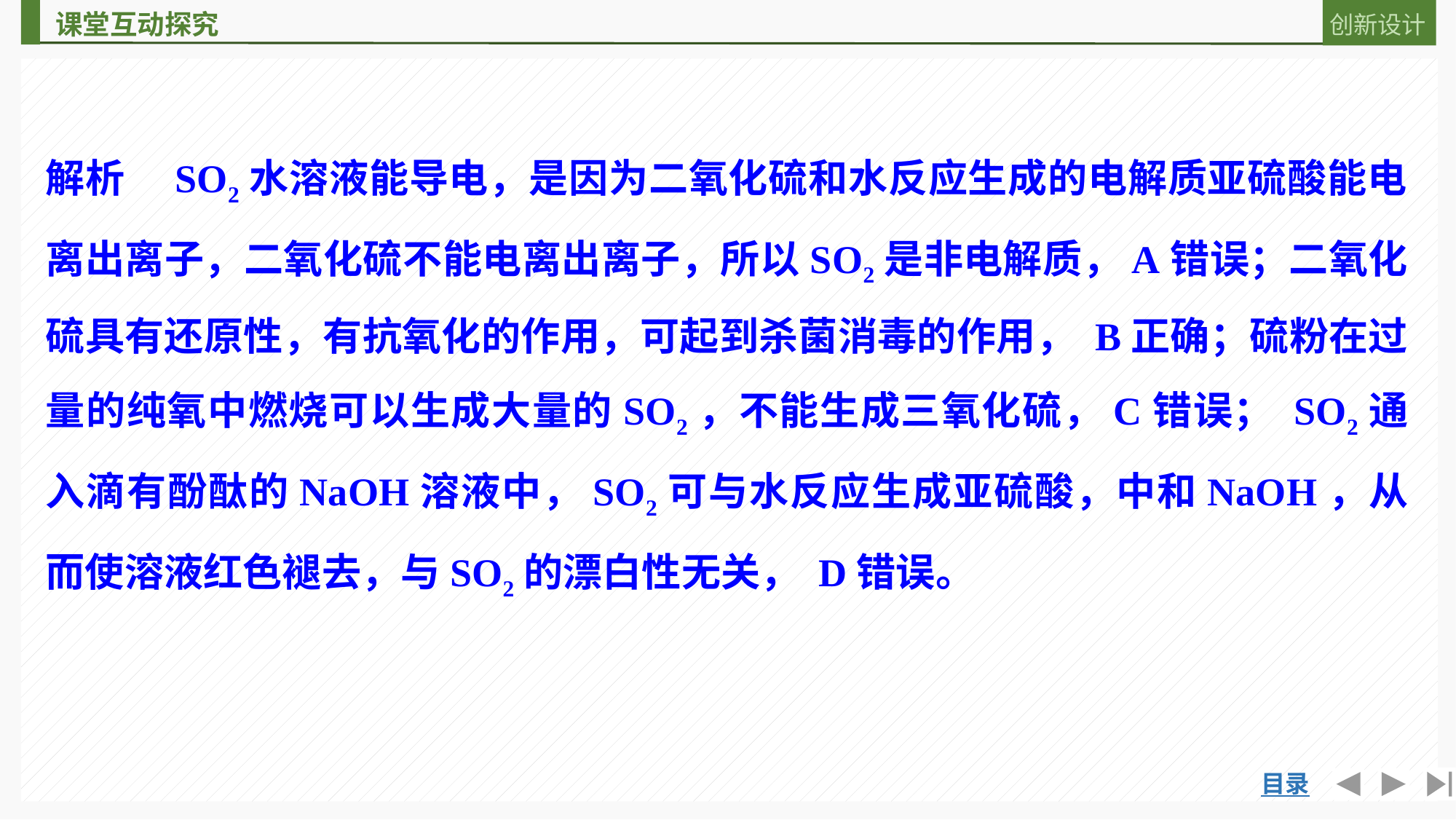

解析　SO2水溶液能导电，是因为二氧化硫和水反应生成的电解质亚硫酸能电离出离子，二氧化硫不能电离出离子，所以SO2是非电解质，A错误；二氧化硫具有还原性，有抗氧化的作用，可起到杀菌消毒的作用， B正确；硫粉在过量的纯氧中燃烧可以生成大量的SO2，不能生成三氧化硫，C错误； SO2通入滴有酚酞的NaOH溶液中，SO2可与水反应生成亚硫酸，中和NaOH，从而使溶液红色褪去，与SO2的漂白性无关， D错误。